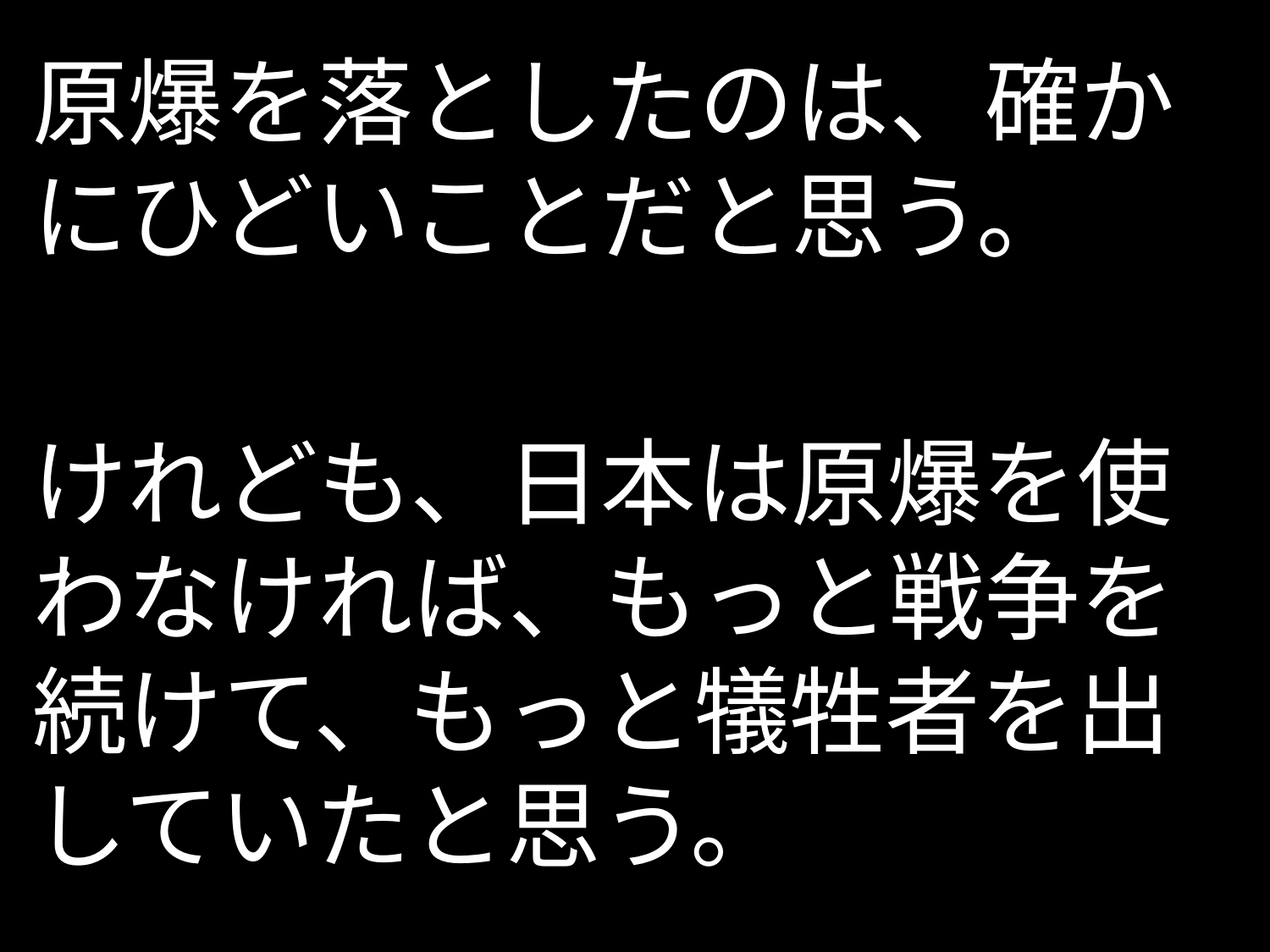

原爆を落としたのは、確かにひどいことだと思う。

けれども、日本は原爆を使わなければ、もっと戦争を続けて、もっと犠牲者を出していたと思う。